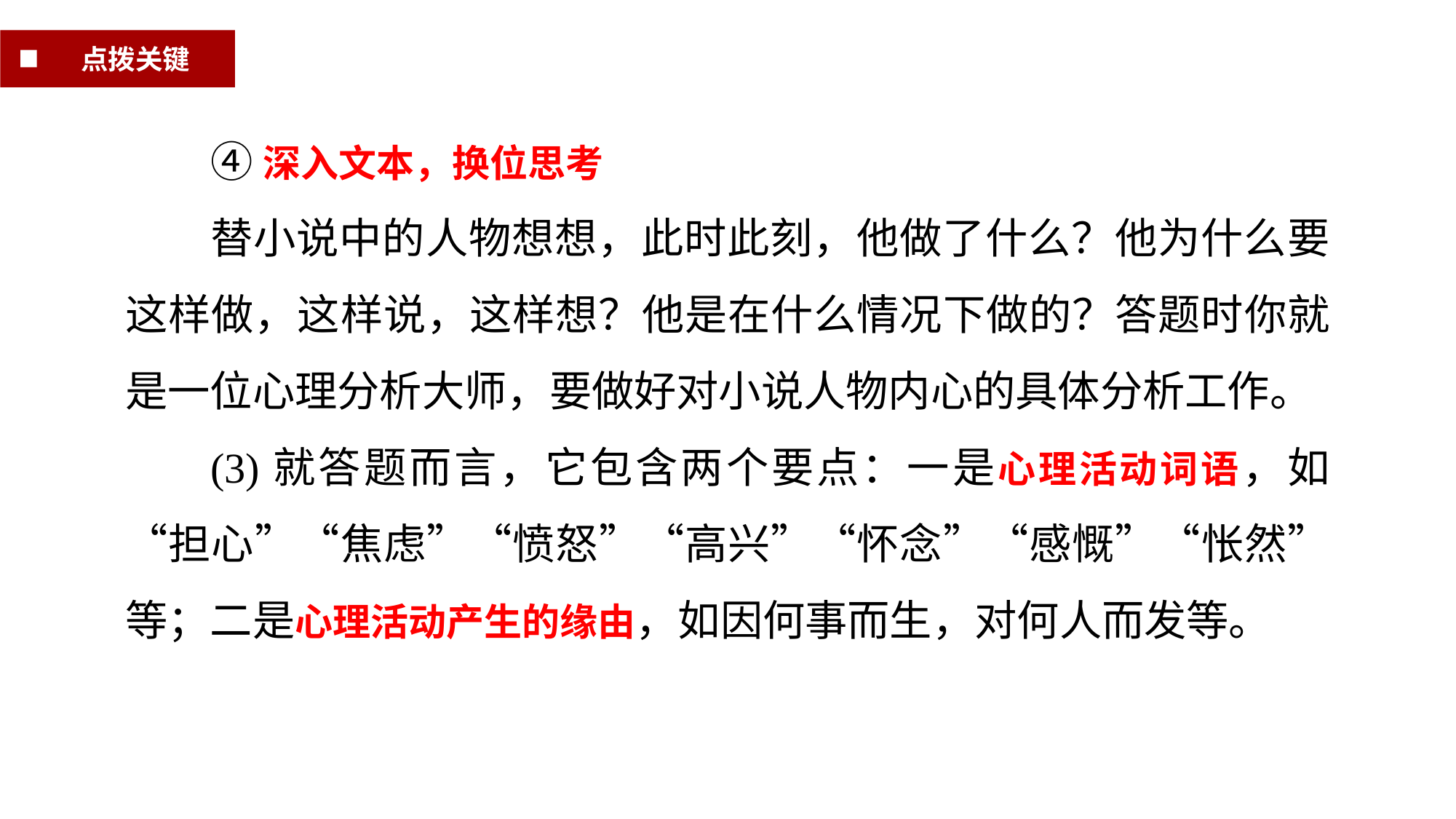

点拨关键

④深入文本，换位思考
替小说中的人物想想，此时此刻，他做了什么？他为什么要这样做，这样说，这样想？他是在什么情况下做的？答题时你就是一位心理分析大师，要做好对小说人物内心的具体分析工作。
(3)就答题而言，它包含两个要点：一是心理活动词语，如“担心”“焦虑”“愤怒”“高兴”“怀念”“感慨”“怅然”等；二是心理活动产生的缘由，如因何事而生，对何人而发等。